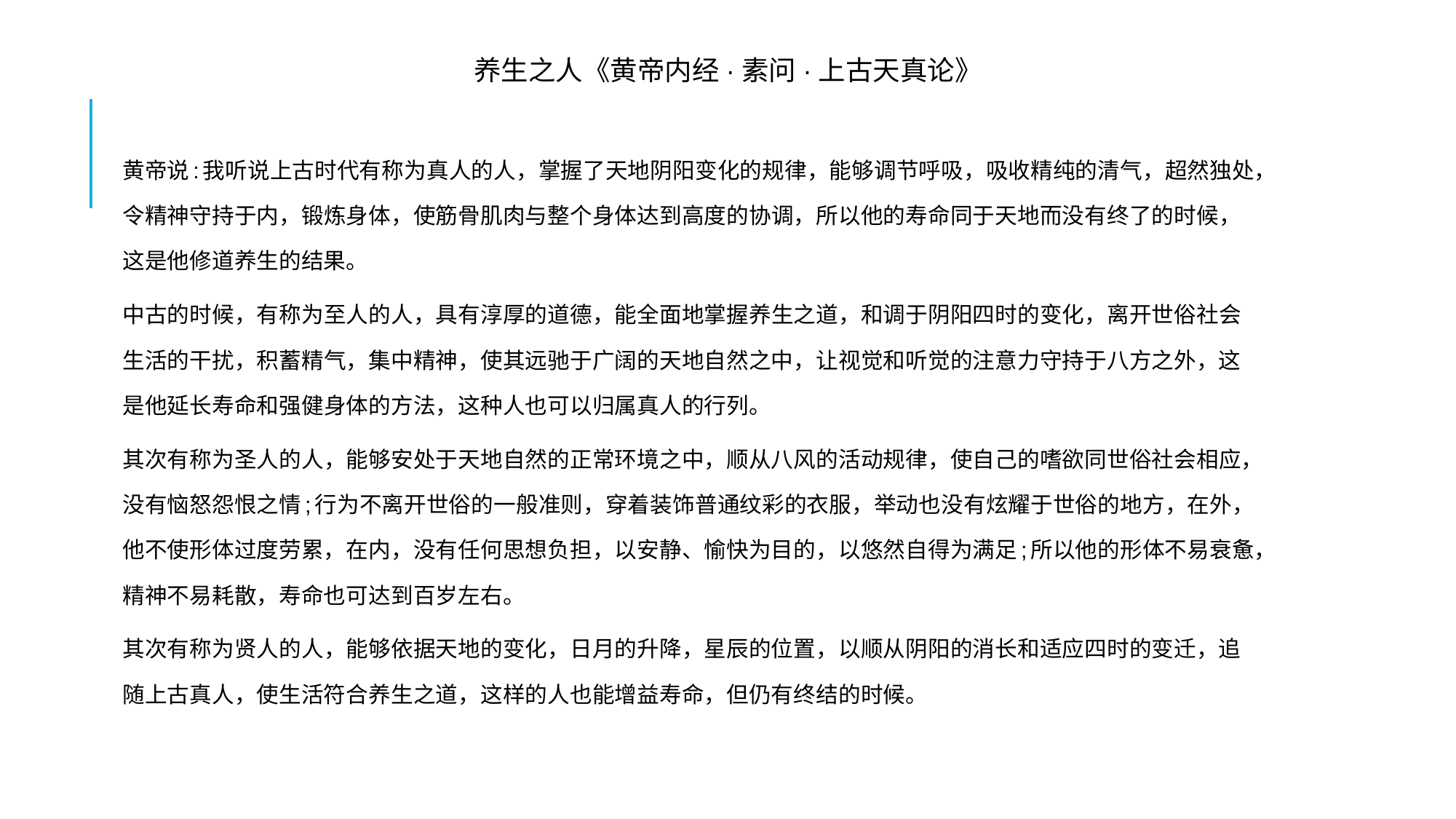

养生之人《黄帝内经·素问·上古天真论》
黄帝说:我听说上古时代有称为真人的人，掌握了天地阴阳变化的规律，能够调节呼吸，吸收精纯的清气，超然独处，令精神守持于内，锻炼身体，使筋骨肌肉与整个身体达到高度的协调，所以他的寿命同于天地而没有终了的时候，这是他修道养生的结果。
中古的时候，有称为至人的人，具有淳厚的道德，能全面地掌握养生之道，和调于阴阳四时的变化，离开世俗社会生活的干扰，积蓄精气，集中精神，使其远驰于广阔的天地自然之中，让视觉和听觉的注意力守持于八方之外，这是他延长寿命和强健身体的方法，这种人也可以归属真人的行列。
其次有称为圣人的人，能够安处于天地自然的正常环境之中，顺从八风的活动规律，使自己的嗜欲同世俗社会相应，没有恼怒怨恨之情;行为不离开世俗的一般准则，穿着装饰普通纹彩的衣服，举动也没有炫耀于世俗的地方，在外，他不使形体过度劳累，在内，没有任何思想负担，以安静、愉快为目的，以悠然自得为满足;所以他的形体不易衰惫，精神不易耗散，寿命也可达到百岁左右。
其次有称为贤人的人，能够依据天地的变化，日月的升降，星辰的位置，以顺从阴阳的消长和适应四时的变迁，追随上古真人，使生活符合养生之道，这样的人也能增益寿命，但仍有终结的时候。